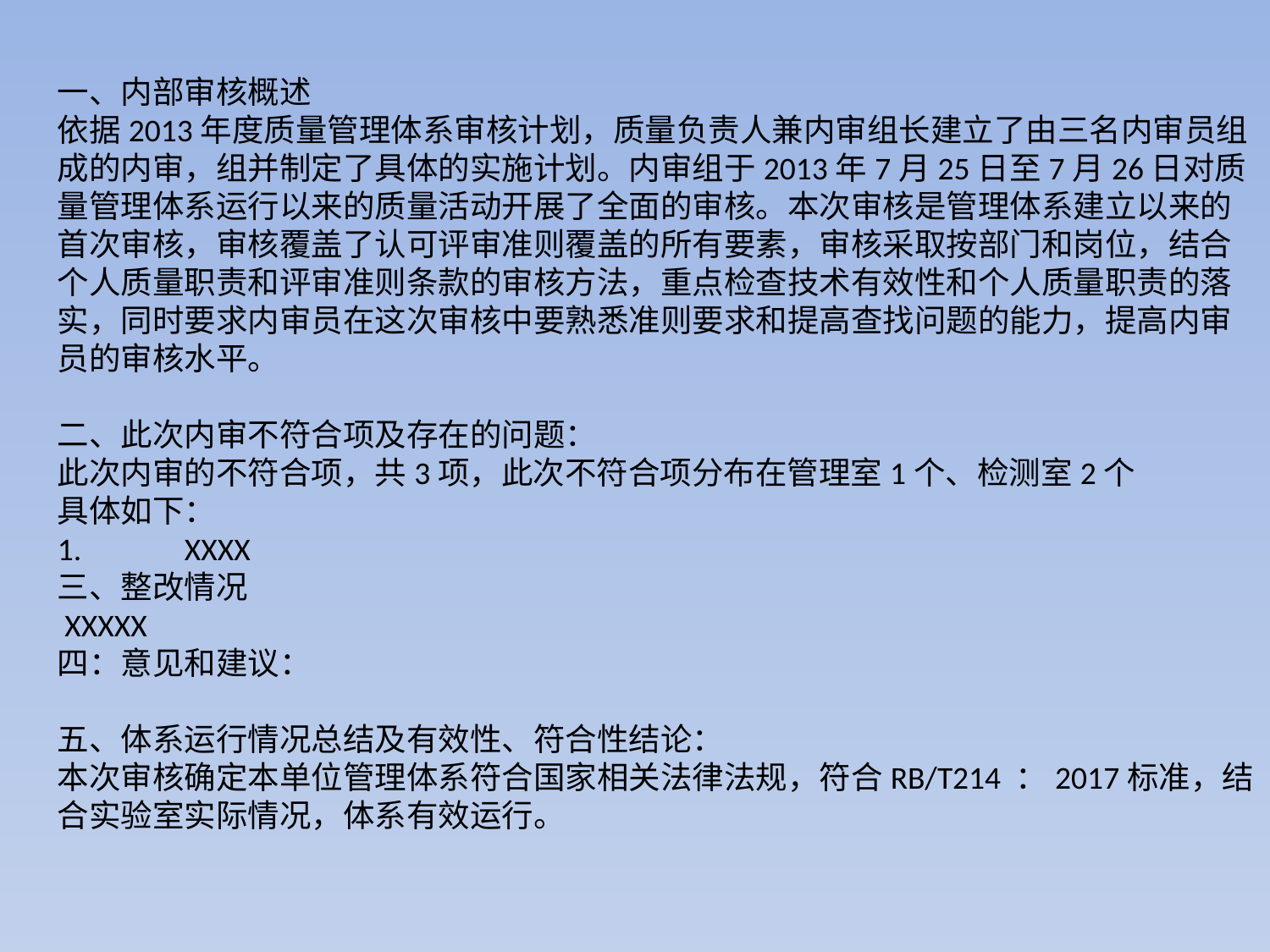

一、内部审核概述
依据2013年度质量管理体系审核计划，质量负责人兼内审组长建立了由三名内审员组成的内审，组并制定了具体的实施计划。内审组于2013年7月25日至7月26日对质量管理体系运行以来的质量活动开展了全面的审核。本次审核是管理体系建立以来的首次审核，审核覆盖了认可评审准则覆盖的所有要素，审核采取按部门和岗位，结合个人质量职责和评审准则条款的审核方法，重点检查技术有效性和个人质量职责的落实，同时要求内审员在这次审核中要熟悉准则要求和提高查找问题的能力，提高内审员的审核水平。

二、此次内审不符合项及存在的问题：
此次内审的不符合项，共3项，此次不符合项分布在管理室1个、检测室2个
具体如下：
1.	XXXX
三、整改情况
 XXXXX
四：意见和建议：

五、体系运行情况总结及有效性、符合性结论：
本次审核确定本单位管理体系符合国家相关法律法规，符合RB/T214 ：2017标准，结合实验室实际情况，体系有效运行。